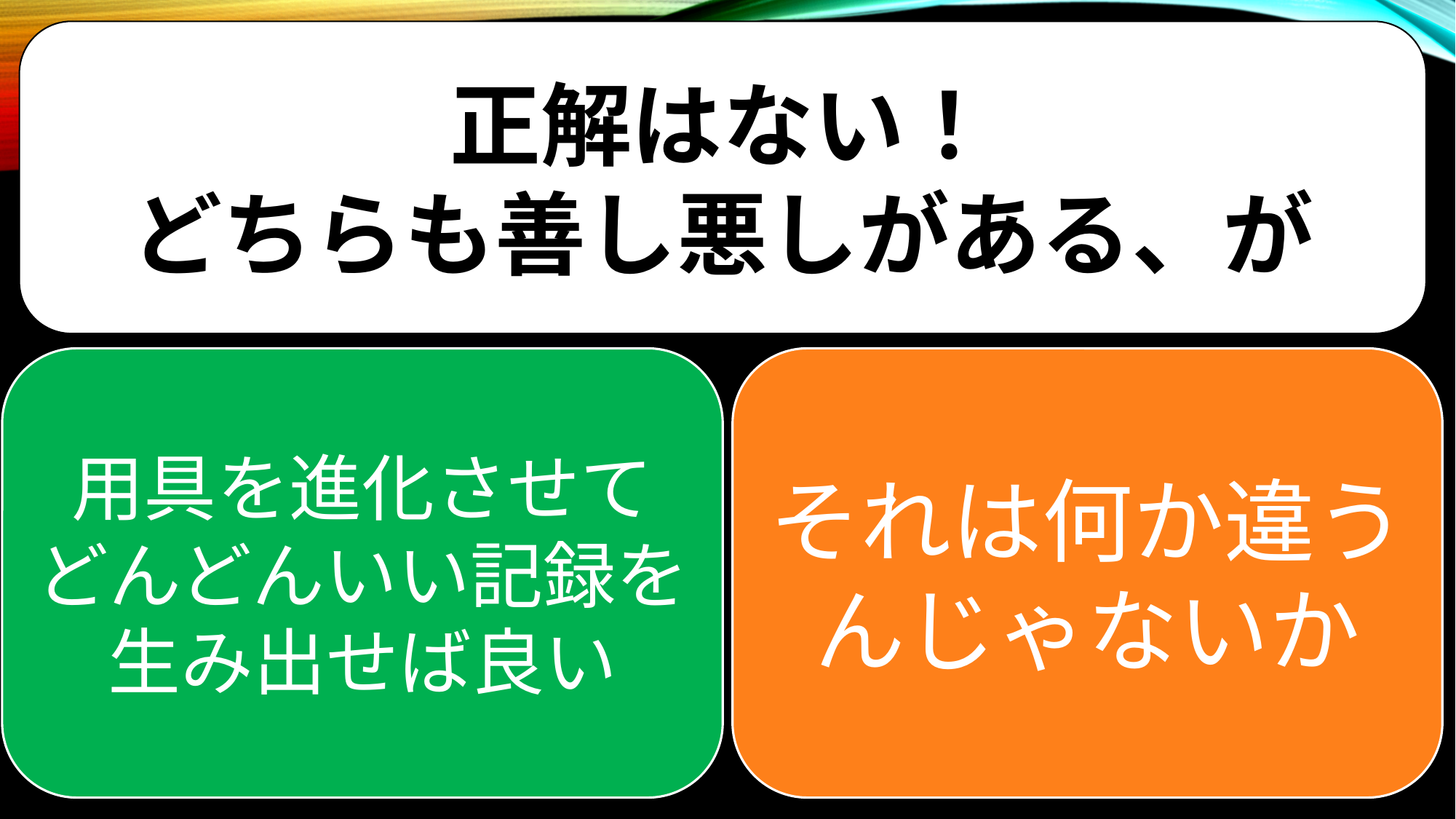

正解はない！
どちらも善し悪しがある、が
用具を進化させて
どんどんいい記録を
生み出せば良い
それは何か違うんじゃないか